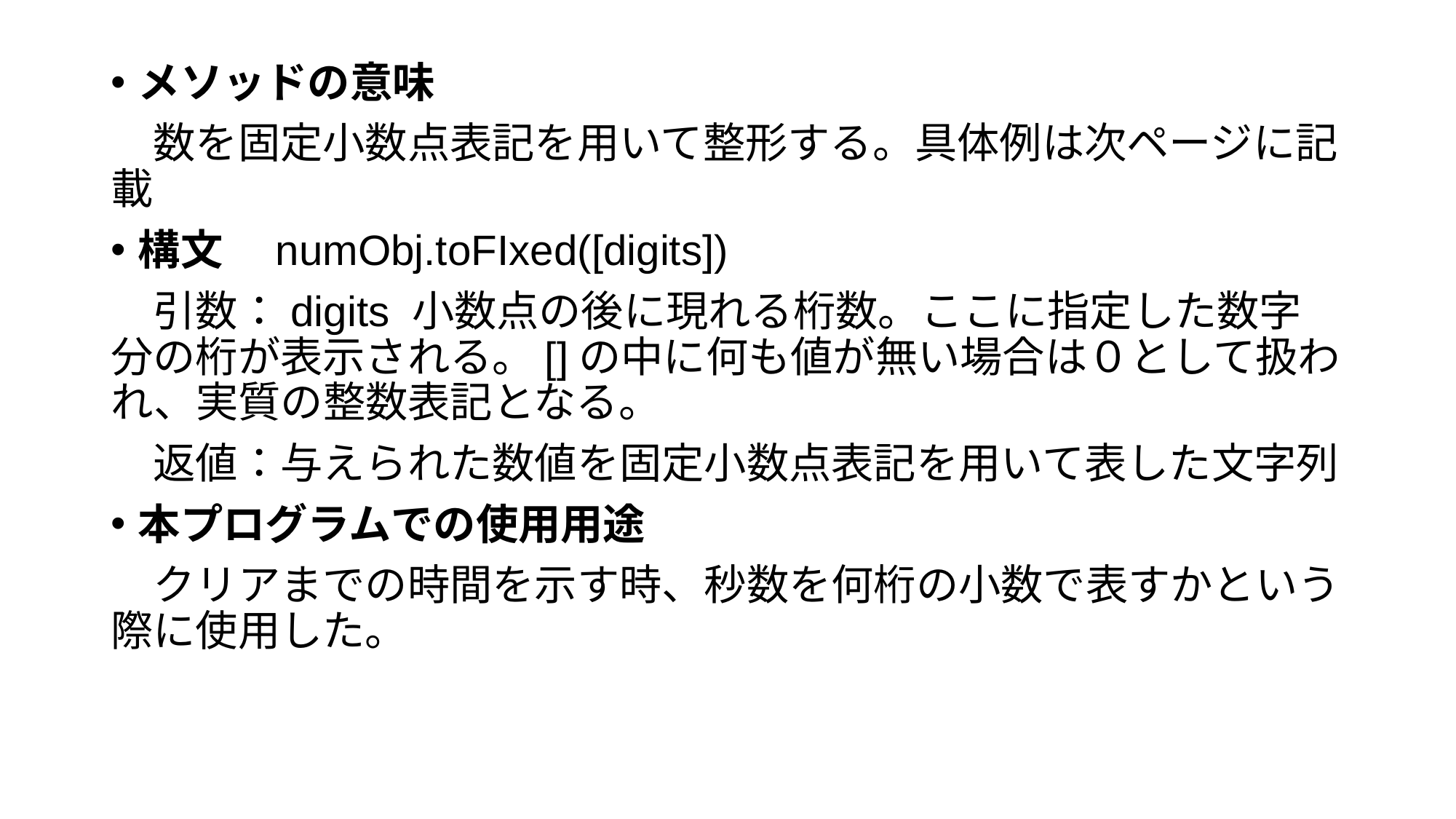

メソッドの意味
　数を固定小数点表記を用いて整形する。具体例は次ページに記載
構文　numObj.toFIxed([digits])
　引数：digits 小数点の後に現れる桁数。ここに指定した数字分の桁が表示される。[]の中に何も値が無い場合は０として扱われ、実質の整数表記となる。
　返値：与えられた数値を固定小数点表記を用いて表した文字列
本プログラムでの使用用途
　クリアまでの時間を示す時、秒数を何桁の小数で表すかという際に使用した。